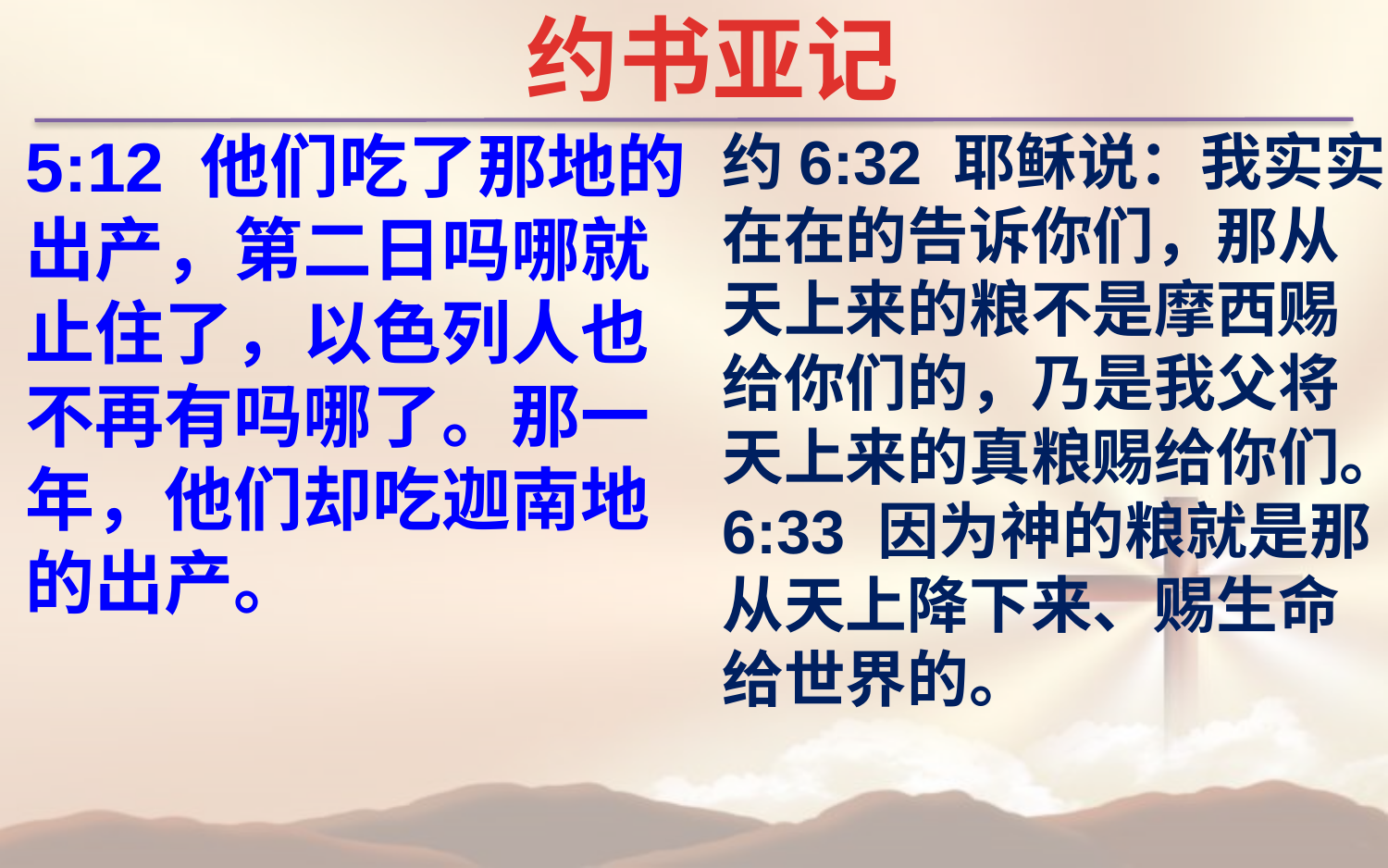

约书亚记
5:12 他们吃了那地的出产，第二日吗哪就止住了，以色列人也不再有吗哪了。那一年，他们却吃迦南地的出产。
约6:32 耶稣说：我实实在在的告诉你们，那从天上来的粮不是摩西赐给你们的，乃是我父将天上来的真粮赐给你们。6:33 因为神的粮就是那从天上降下来、赐生命给世界的。